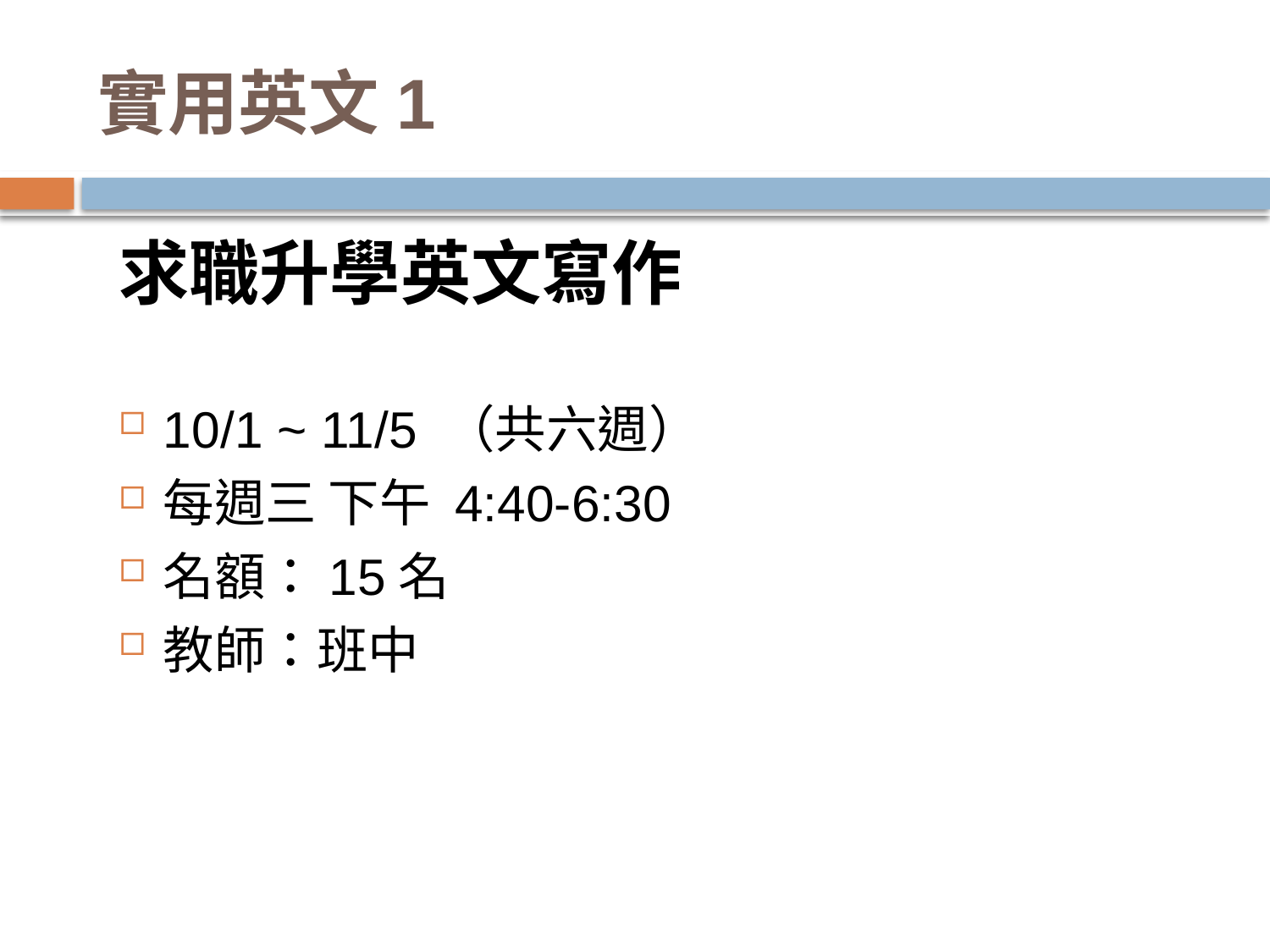

# 實用英文1
求職升學英文寫作

10/1 ~ 11/5 （共六週）
每週三 下午 4:40-6:30
名額：15名
教師：班中